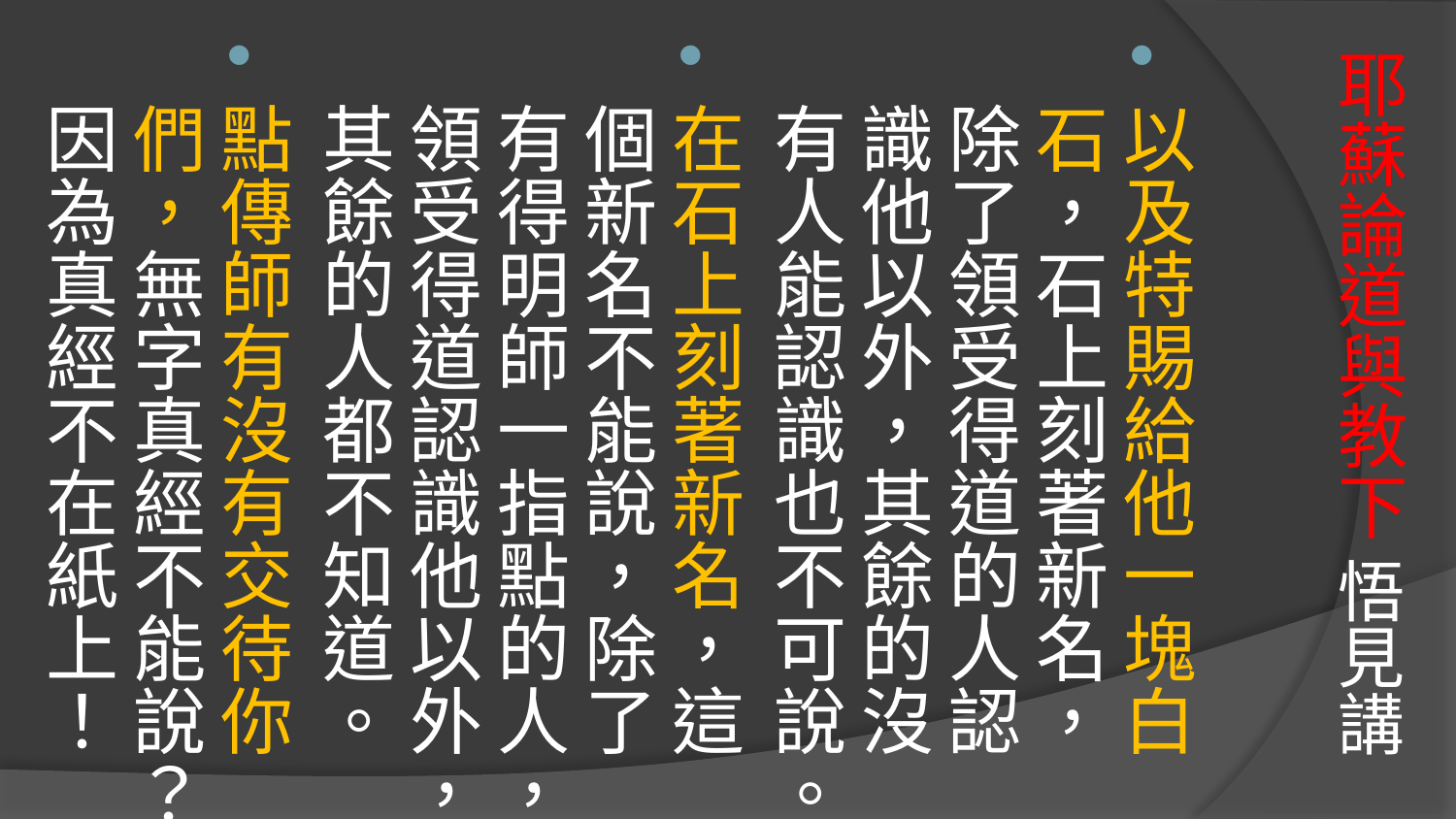

# 耶蘇論道與教下 悟見講
以及特賜給他一塊白石，石上刻著新名，除了領受得道的人認識他以外，其餘的沒有人能認識也不可說。
在石上刻著新名，這個新名不能說，除了有得明師一指點的人，領受得道認識他以外，其餘的人都不知道。
點傳師有沒有交待你們，無字真經不能說？因為真經不在紙上！